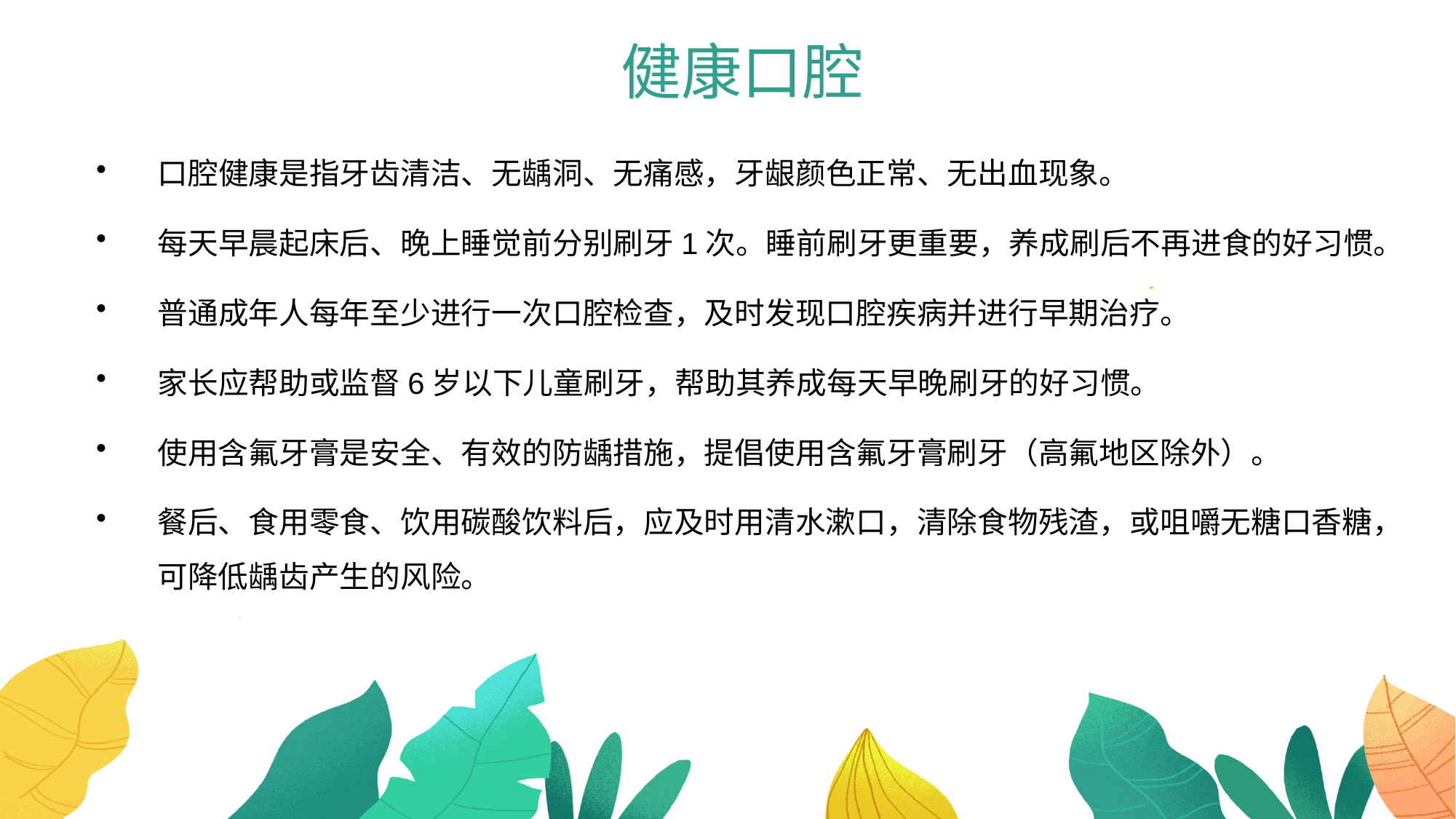

健康口腔
口腔健康是指牙齿清洁、无龋洞、无痛感，牙龈颜色正常、无出血现象。
每天早晨起床后、晚上睡觉前分别刷牙1次。睡前刷牙更重要，养成刷后不再进食的好习惯。
普通成年人每年至少进行一次口腔检查，及时发现口腔疾病并进行早期治疗。
家长应帮助或监督6岁以下儿童刷牙，帮助其养成每天早晚刷牙的好习惯。
使用含氟牙膏是安全、有效的防龋措施，提倡使用含氟牙膏刷牙（高氟地区除外）。
餐后、食用零食、饮用碳酸饮料后，应及时用清水漱口，清除食物残渣，或咀嚼无糖口香糖，可降低龋齿产生的风险。